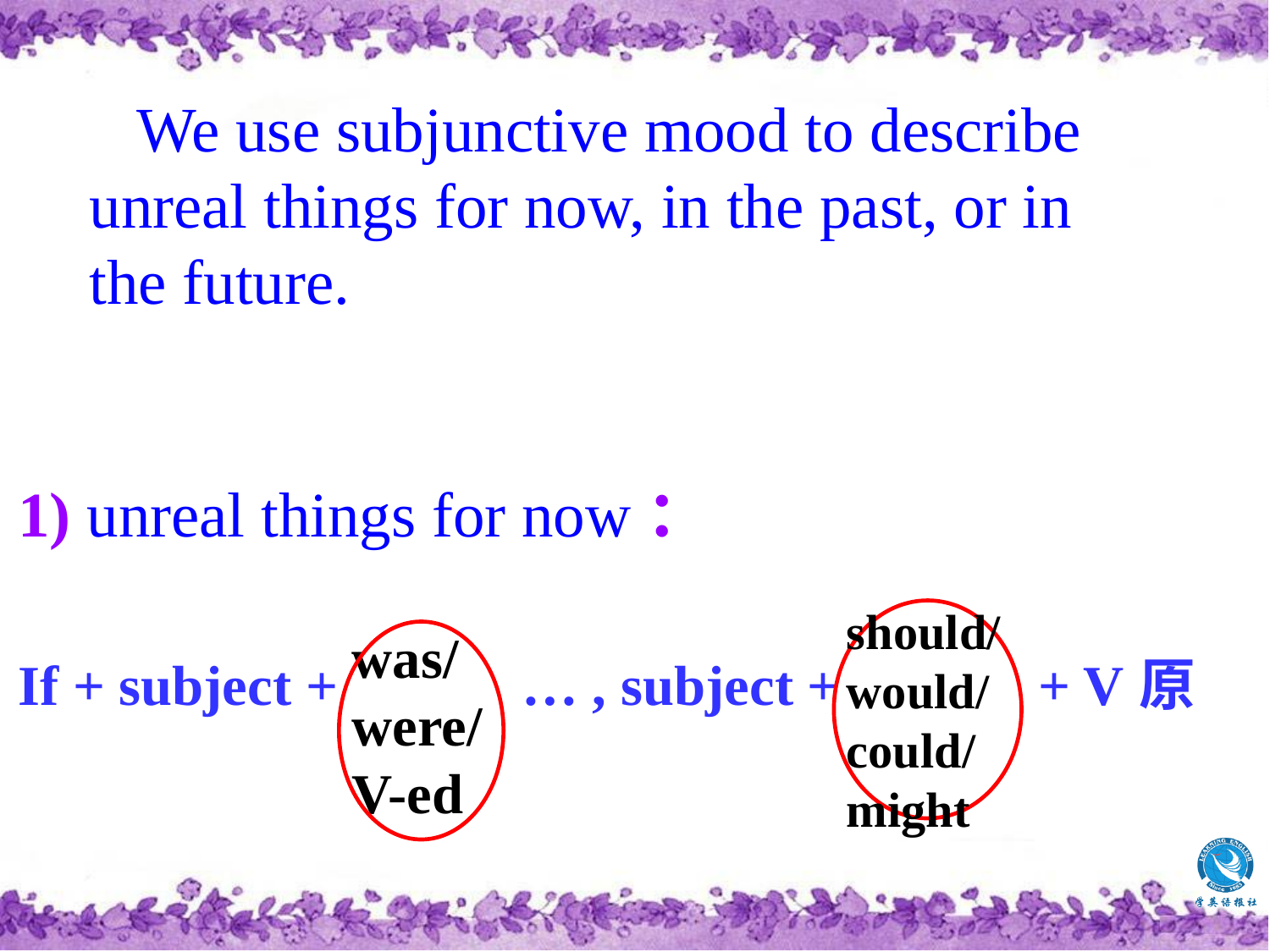

We use subjunctive mood to describe unreal things for now, in the past, or in the future.

1) unreal things for now：

If + subject +             … , subject +              + V原
should/
would/
could/
might

was/
were/
V-ed